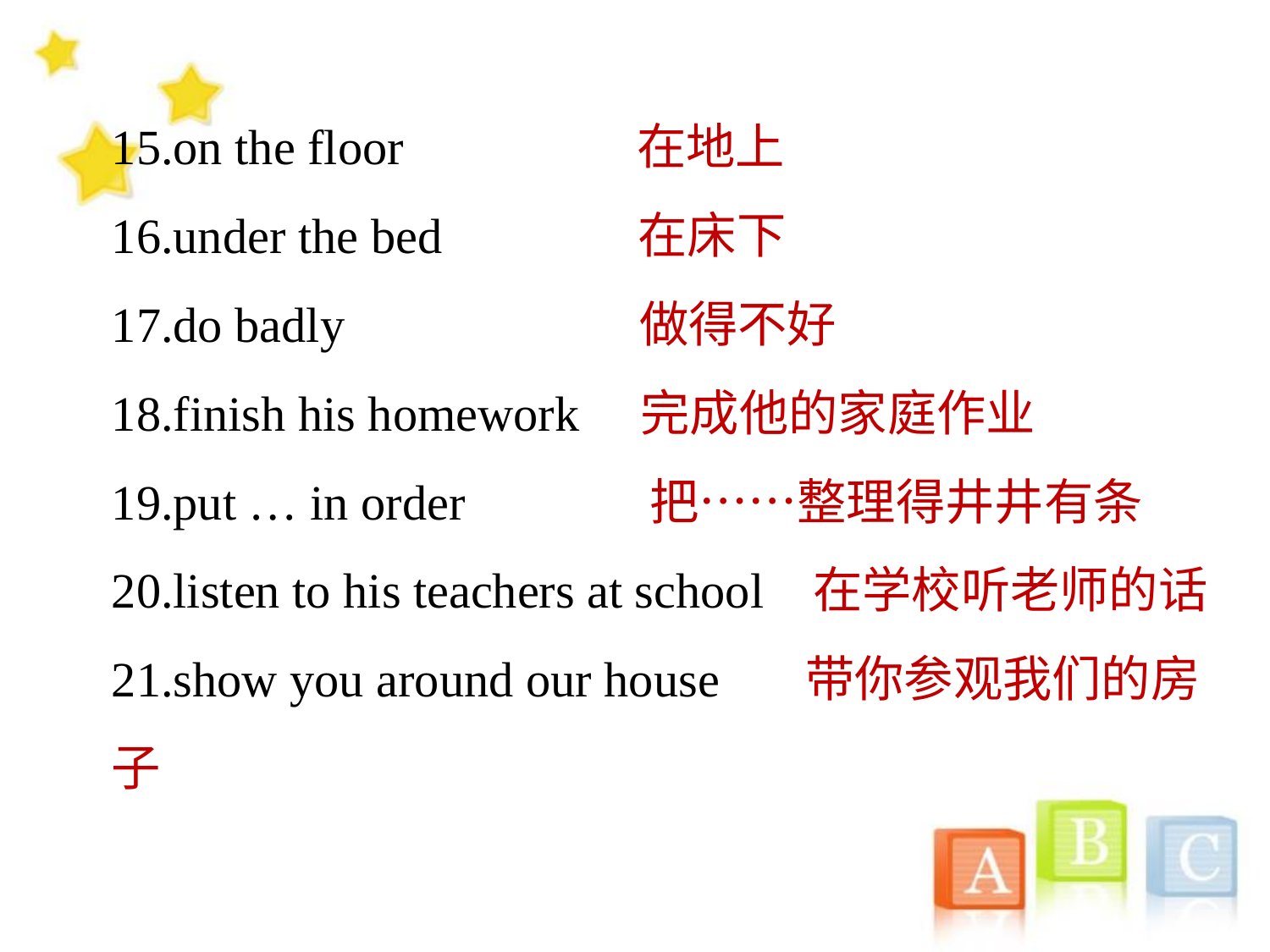

15.on the floor                  在地上
16.under the bed               在床下
17.do badly                       做得不好
18.finish his homework    完成他的家庭作业
19.put … in order              把……整理得井井有条
20.listen to his teachers at school   在学校听老师的话
21.show you around our house      带你参观我们的房子